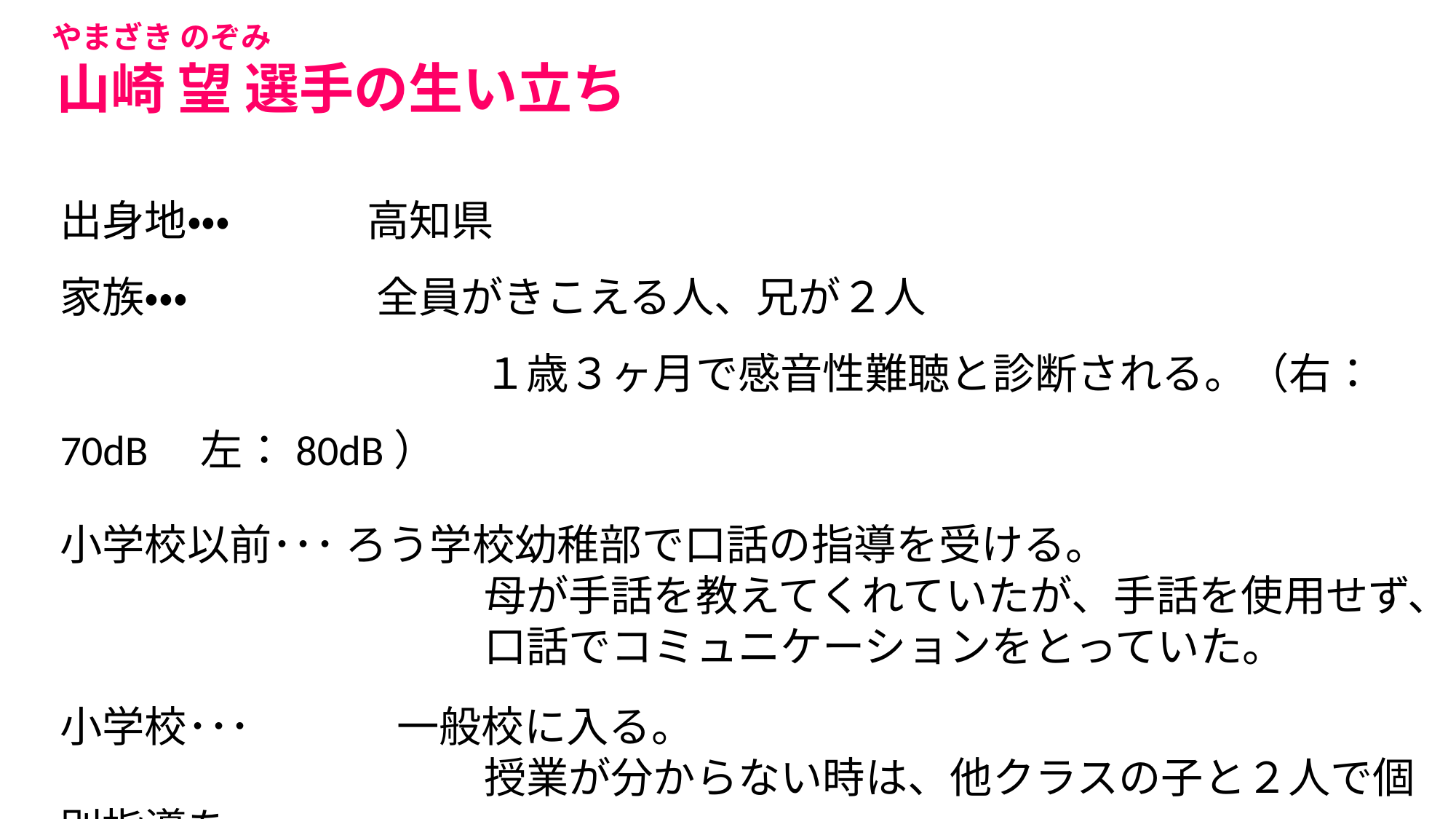

やまざき のぞみ
山崎 望 選手の生い立ち
出身地・・・　　　 高知県
家族・・・　　　　  全員がきこえる人、兄が２人
　　　　　　　　　　１歳３ヶ月で感音性難聴と診断される。（右：70dB　左：80dB）

小学校以前･･･ ろう学校幼稚部で口話の指導を受ける。
　　　　　　　　　　母が手話を教えてくれていたが、手話を使用せず、
　　　　　　　　　　口話でコミュニケーションをとっていた。

小学校･･･　　　  一般校に入る。
　　　　　　　　　　授業が分からない時は、他クラスの子と２人で個別指導を
　　　　　　　　　　受けていた。